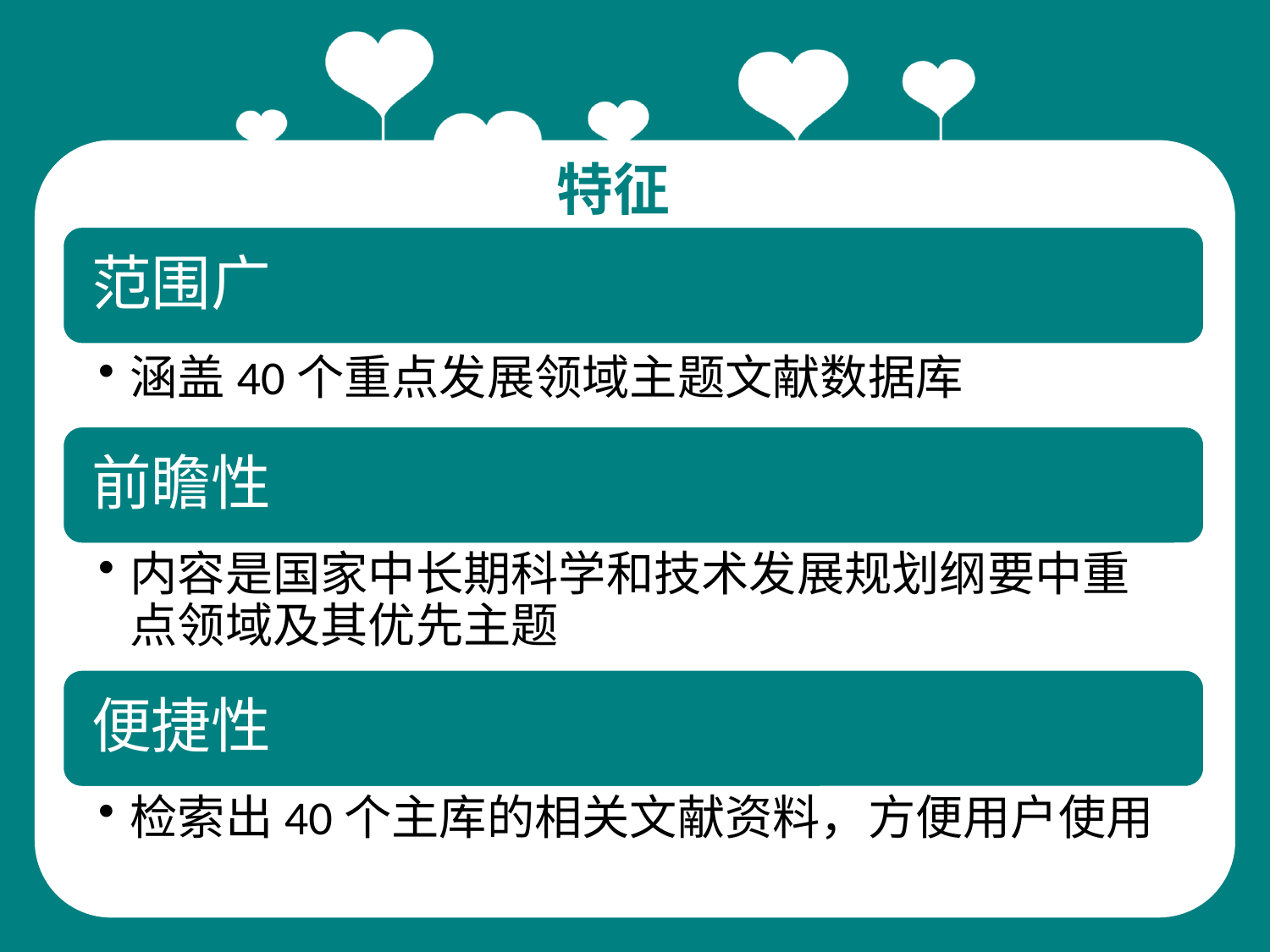

特征
范围广
涵盖40个重点发展领域主题文献数据库
前瞻性
内容是国家中长期科学和技术发展规划纲要中重点领域及其优先主题
便捷性
检索出40个主库的相关文献资料，方便用户使用